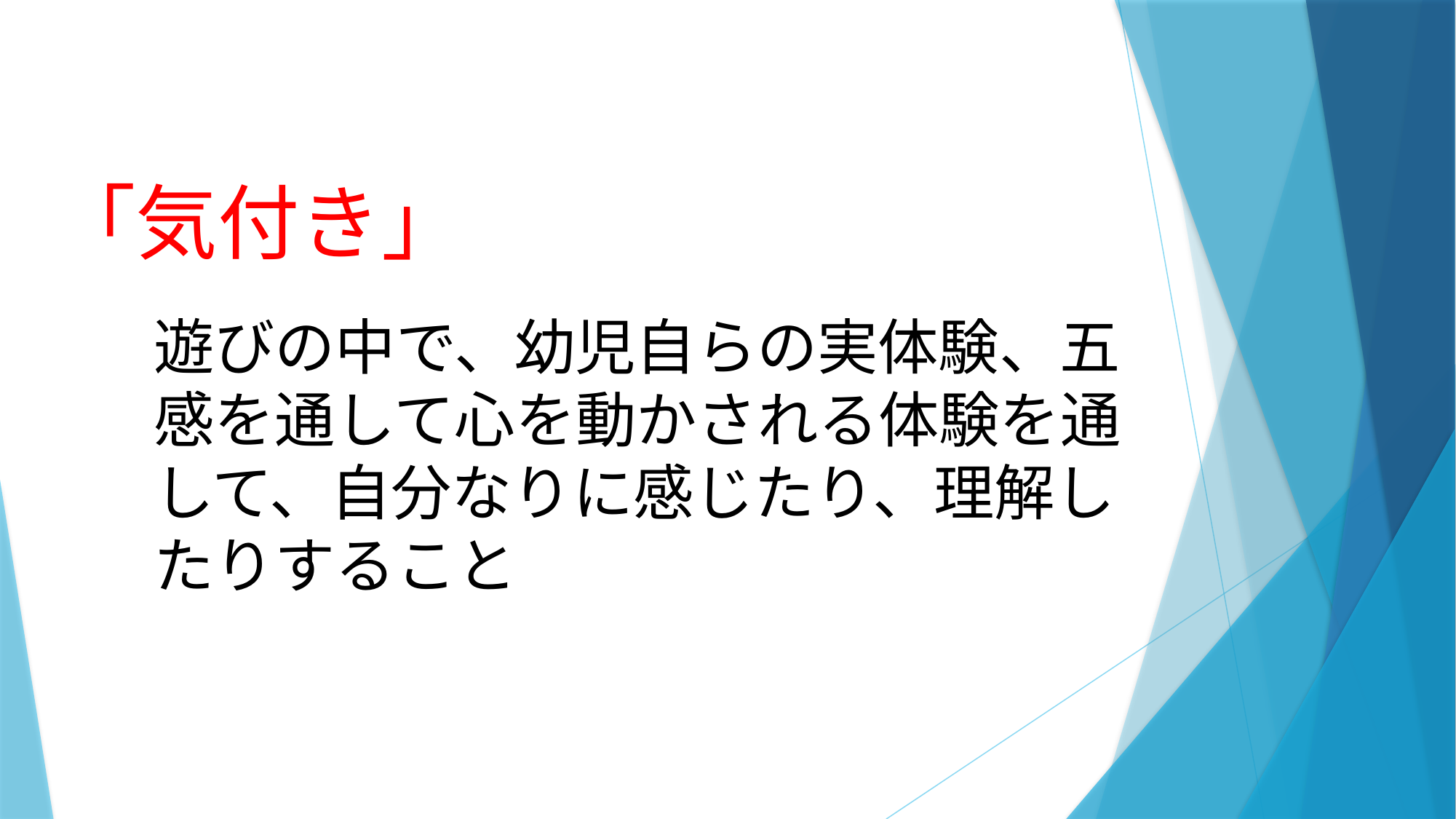

「気付き」
遊びの中で、幼児自らの実体験、五感を通して心を動かされる体験を通して、自分なりに感じたり、理解したりすること